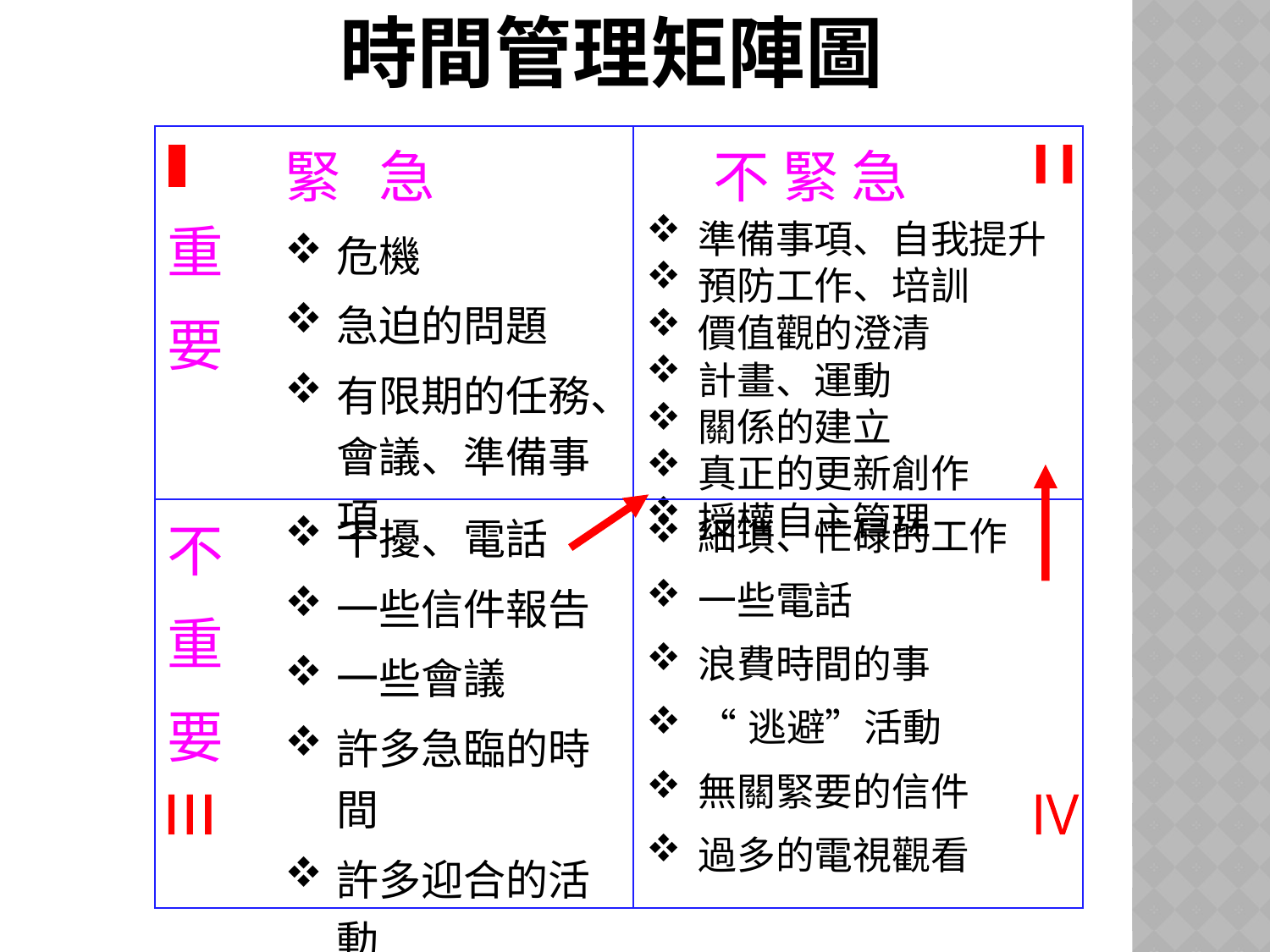

時間管理矩陣圖
| 重 要 | 緊 急 危機 急迫的問題 有限期的任務、會議、準備事項 | 不 緊 急 準備事項、自我提升 預防工作、培訓 價值觀的澄清 計畫、運動 關係的建立 真正的更新創作 授權自主管理 |
| --- | --- | --- |
| 不 重 要 | 干擾、電話 一些信件報告 一些會議 許多急臨的時間 許多迎合的活動 | 細瑣、忙碌的工作 一些電話 浪費時間的事 “逃避”活動 無關緊要的信件 過多的電視觀看 |
I
II

III
IV